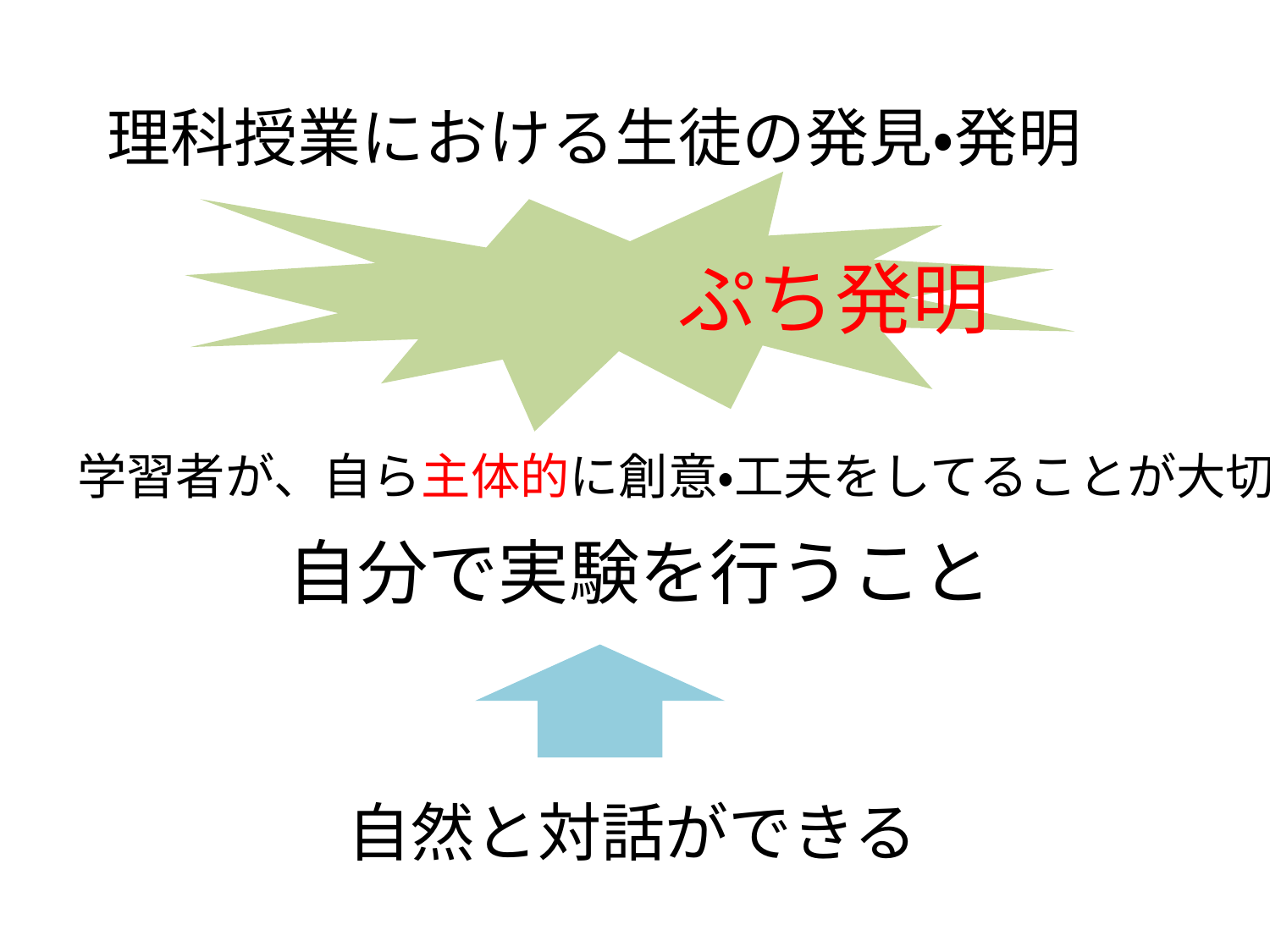

理科授業における生徒の発見・発明

　　　　　　　　　ぷち発明

学習者が、自ら主体的に創意・工夫をしてることが大切
自分で実験を行うこと

自然と対話ができる